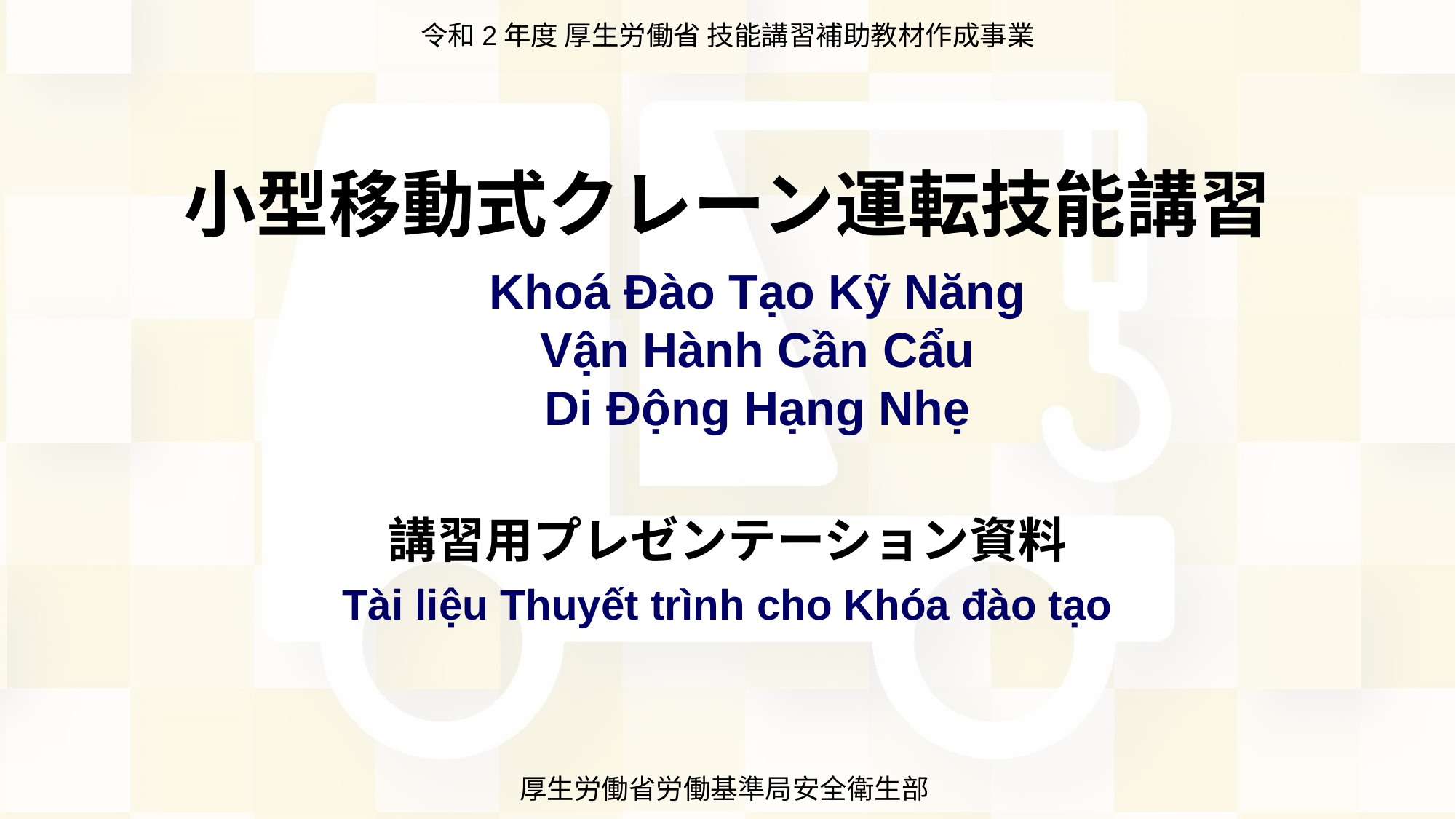

令和2年度 厚生労働省 技能講習補助教材作成事業
小型移動式クレーン運転技能講習
Khoá Đào Tạo Kỹ Năng
Vận Hành Cần Cẩu
Di Động Hạng Nhẹ
講習用プレゼンテーション資料
Tài liệu Thuyết trình cho Khóa đào tạo
厚生労働省労働基準局安全衛生部